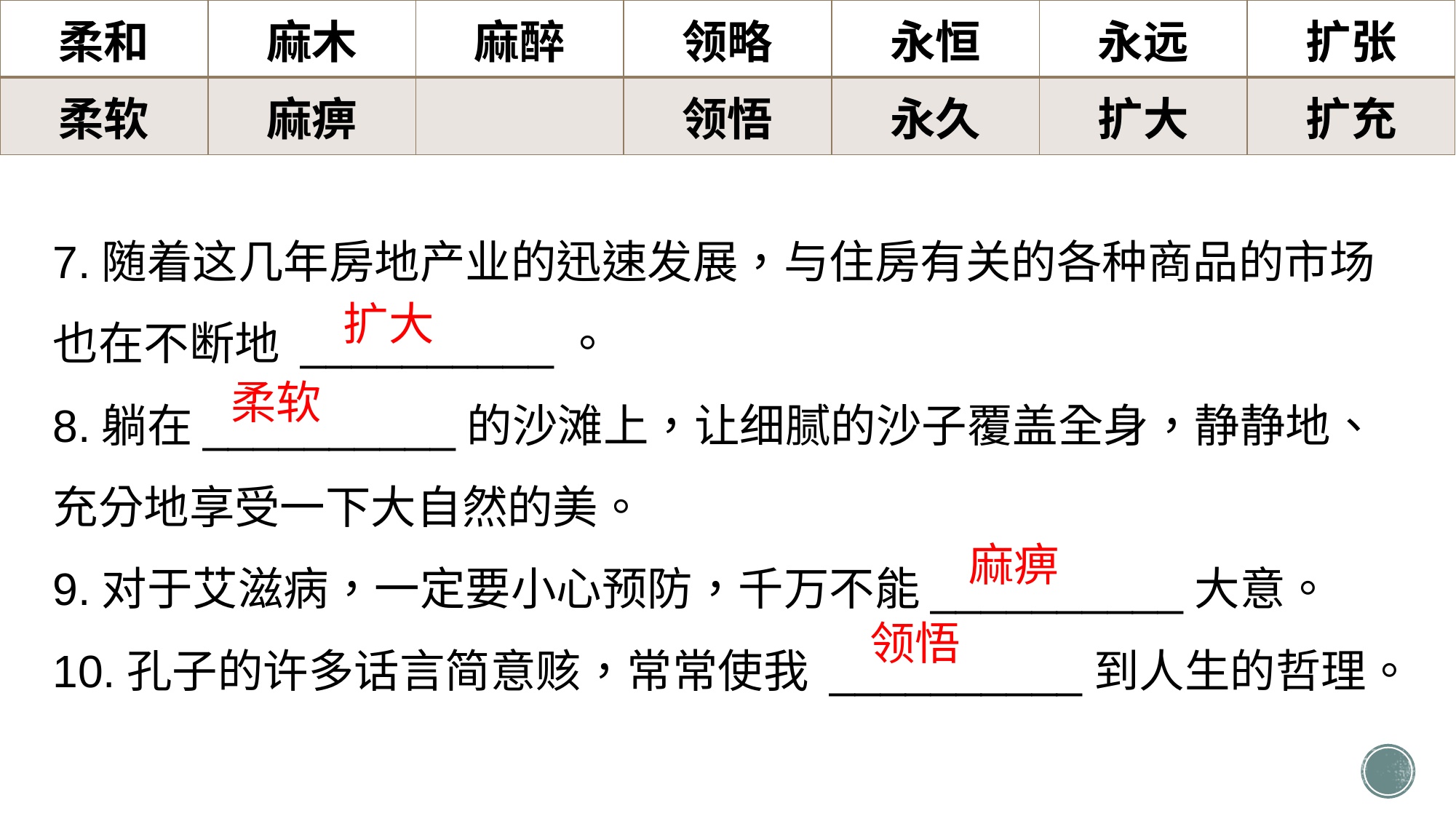

| 柔和 | 麻木 | 麻醉 | 领略 | 永恒 | 永远 | 扩张 |
| --- | --- | --- | --- | --- | --- | --- |
| 柔软 | 麻痹 |  | 领悟 | 永久 | 扩大 | 扩充 |
7.随着这几年房地产业的迅速发展，与住房有关的各种商品的市场也在不断地 __________。
8.躺在__________的沙滩上，让细腻的沙子覆盖全身，静静地、充分地享受一下大自然的美。
9.对于艾滋病，一定要小心预防，千万不能__________大意。
10.孔子的许多话言简意赅，常常使我 __________到人生的哲理。
扩大
柔软
麻痹
领悟